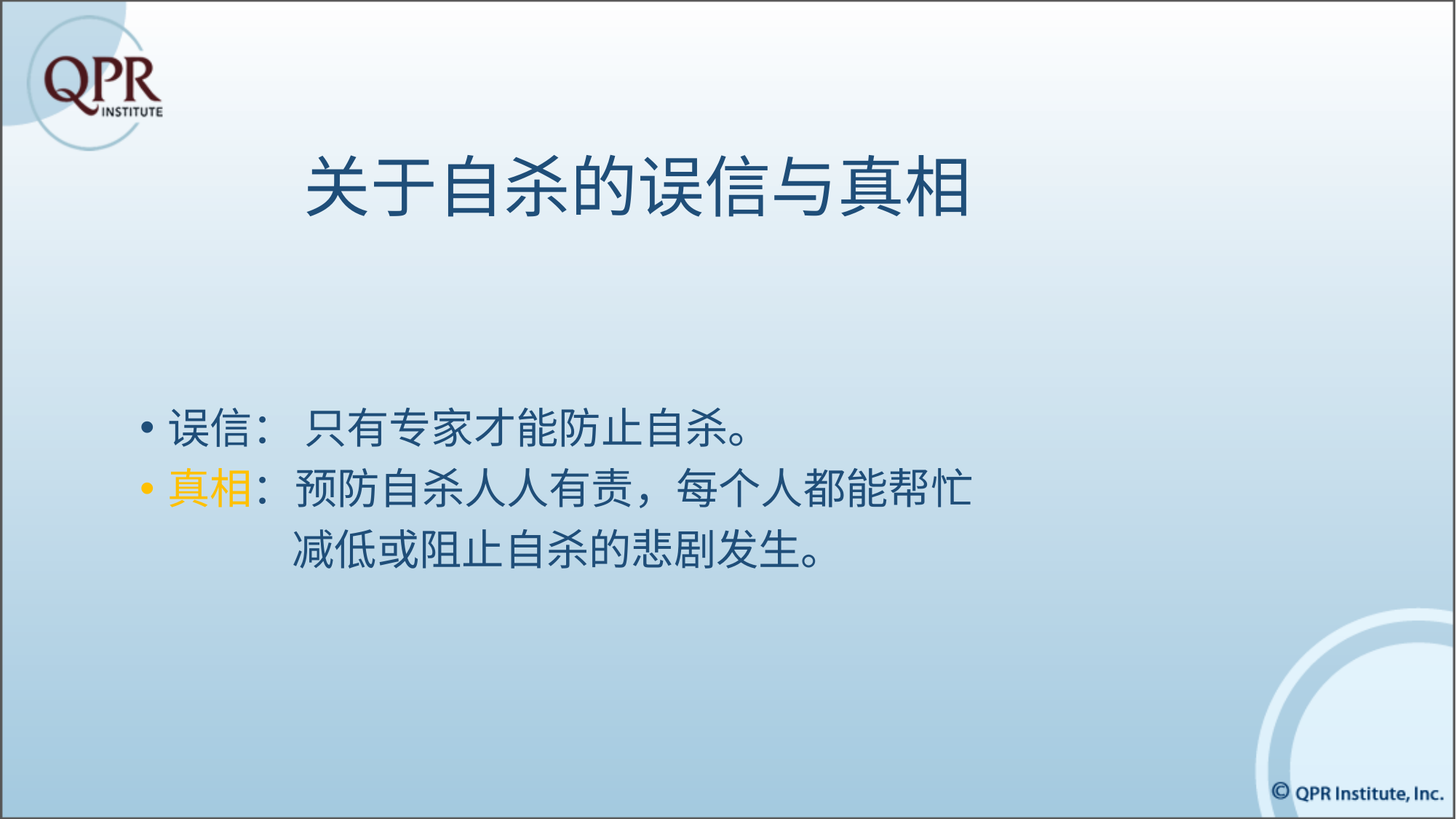

# 关于自杀的误信与真相
误信： 只有专家才能防止自杀。
真相：预防自杀人人有责，每个人都能帮忙
               减低或阻止自杀的悲剧发生。